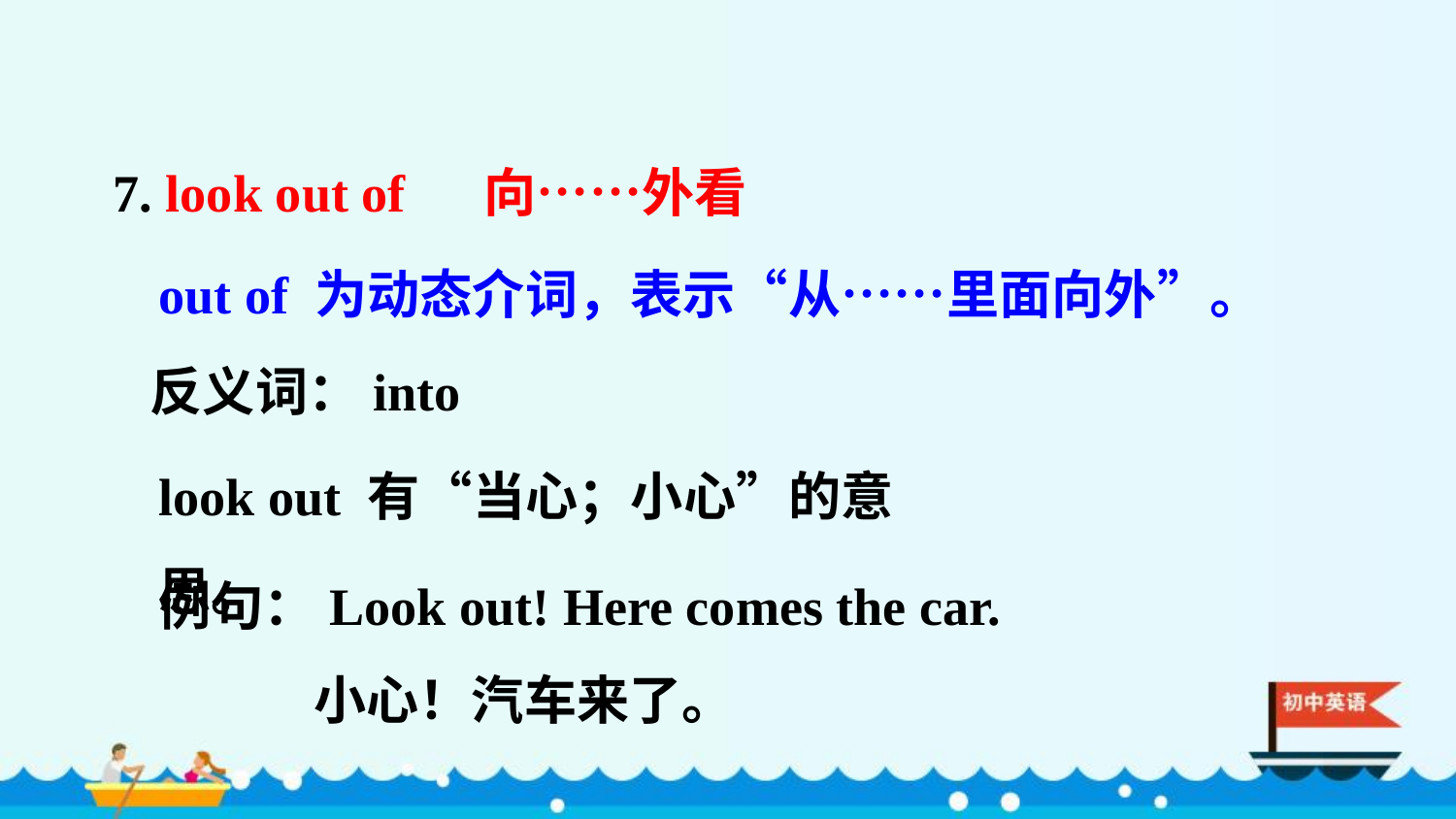

7. look out of     向……外看
out of 为动态介词，表示“从……里面向外”。
反义词：into
look out 有“当心；小心”的意思。
例句：Look out! Here comes the car.
            小心！汽车来了。